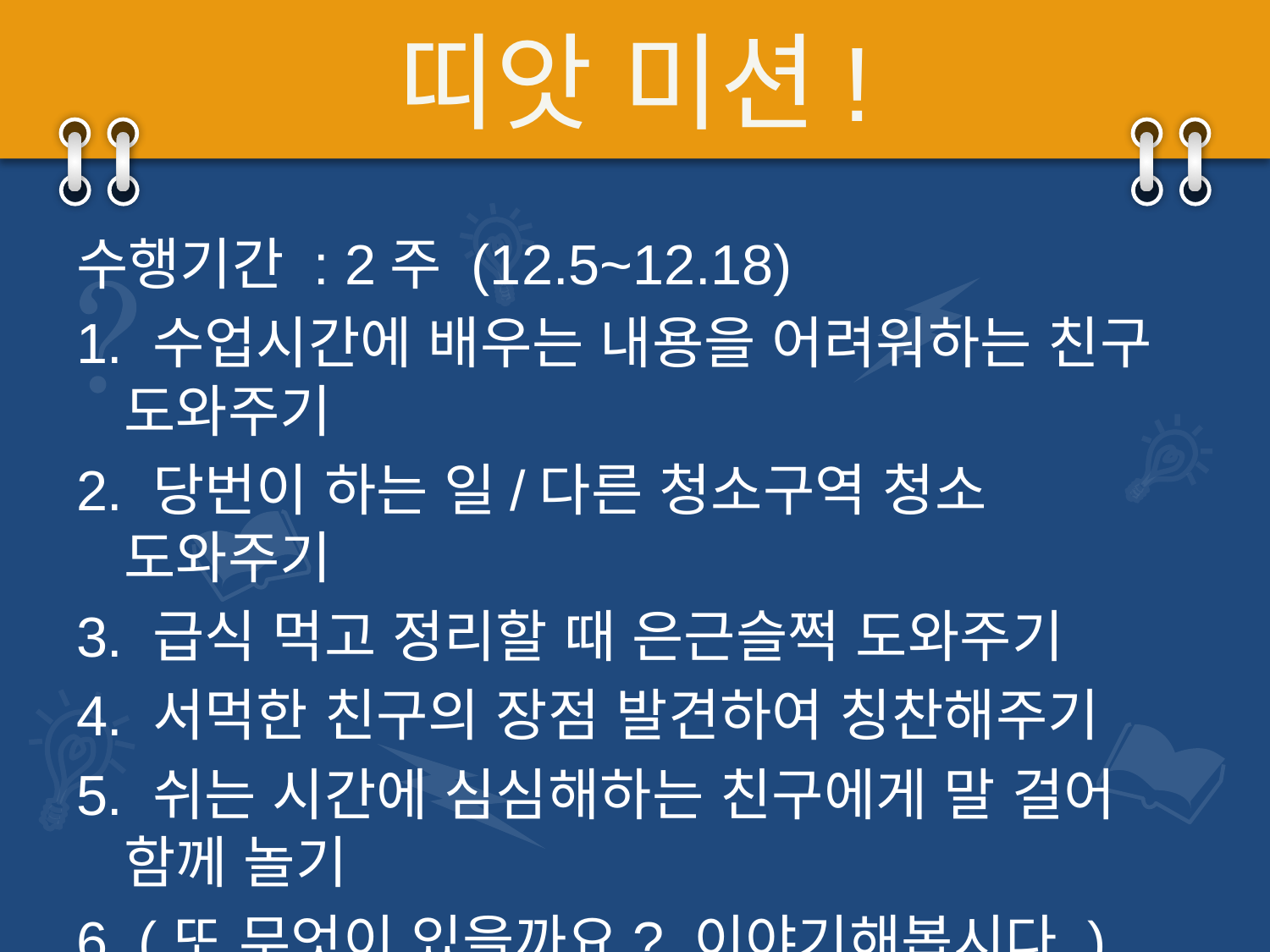

# 띠앗 미션!
수행기간 : 2주 (12.5~12.18)
1. 수업시간에 배우는 내용을 어려워하는 친구 도와주기
2. 당번이 하는 일/다른 청소구역 청소 도와주기
3. 급식 먹고 정리할 때 은근슬쩍 도와주기
4. 서먹한 친구의 장점 발견하여 칭찬해주기
5. 쉬는 시간에 심심해하는 친구에게 말 걸어 함께 놀기
6. (또 무엇이 있을까요? 이야기해봅시다.)